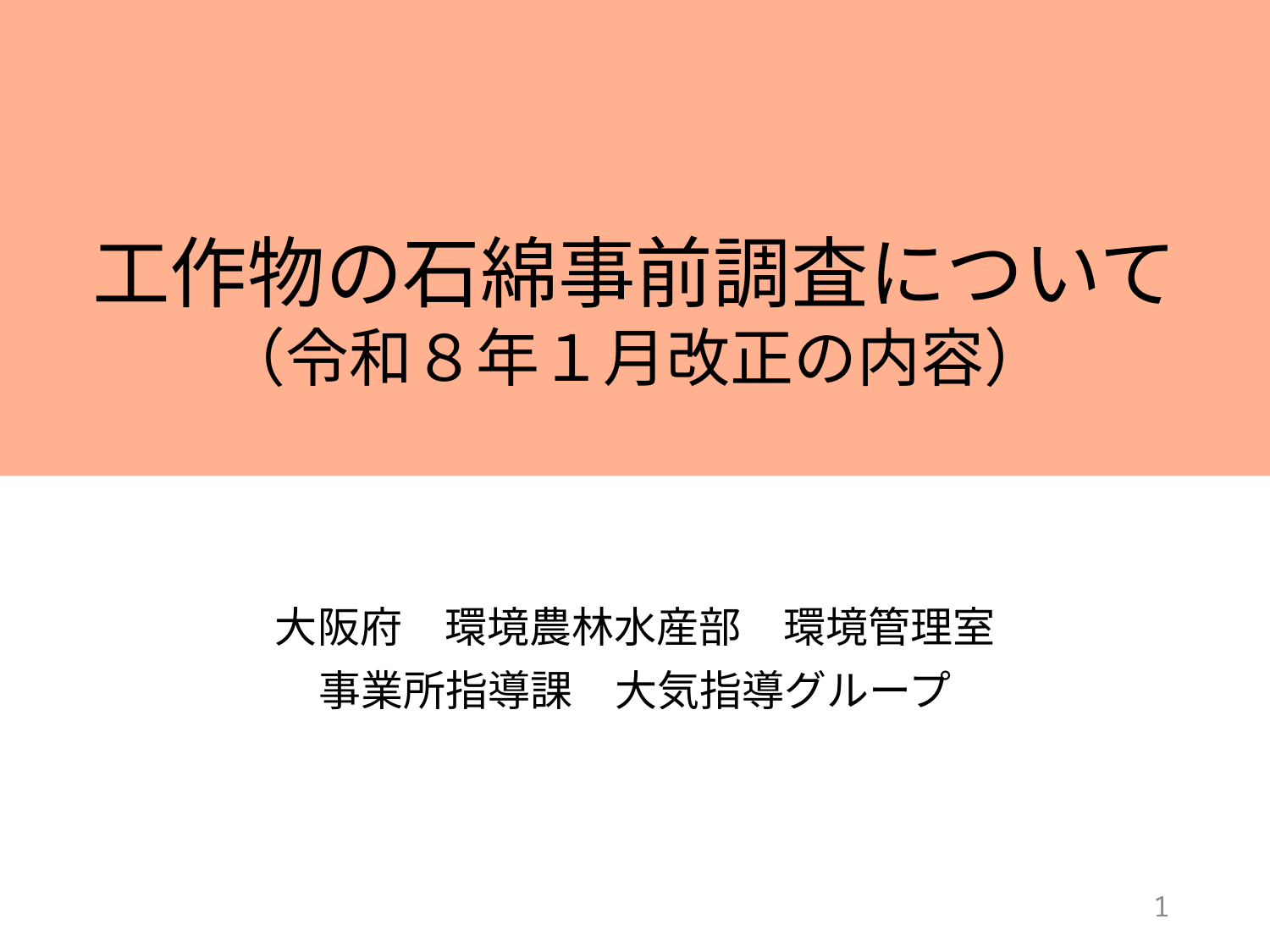

# 工作物の石綿事前調査について （令和８年１月改正の内容）

大阪府　環境農林水産部　環境管理室
事業所指導課　大気指導グループ
1